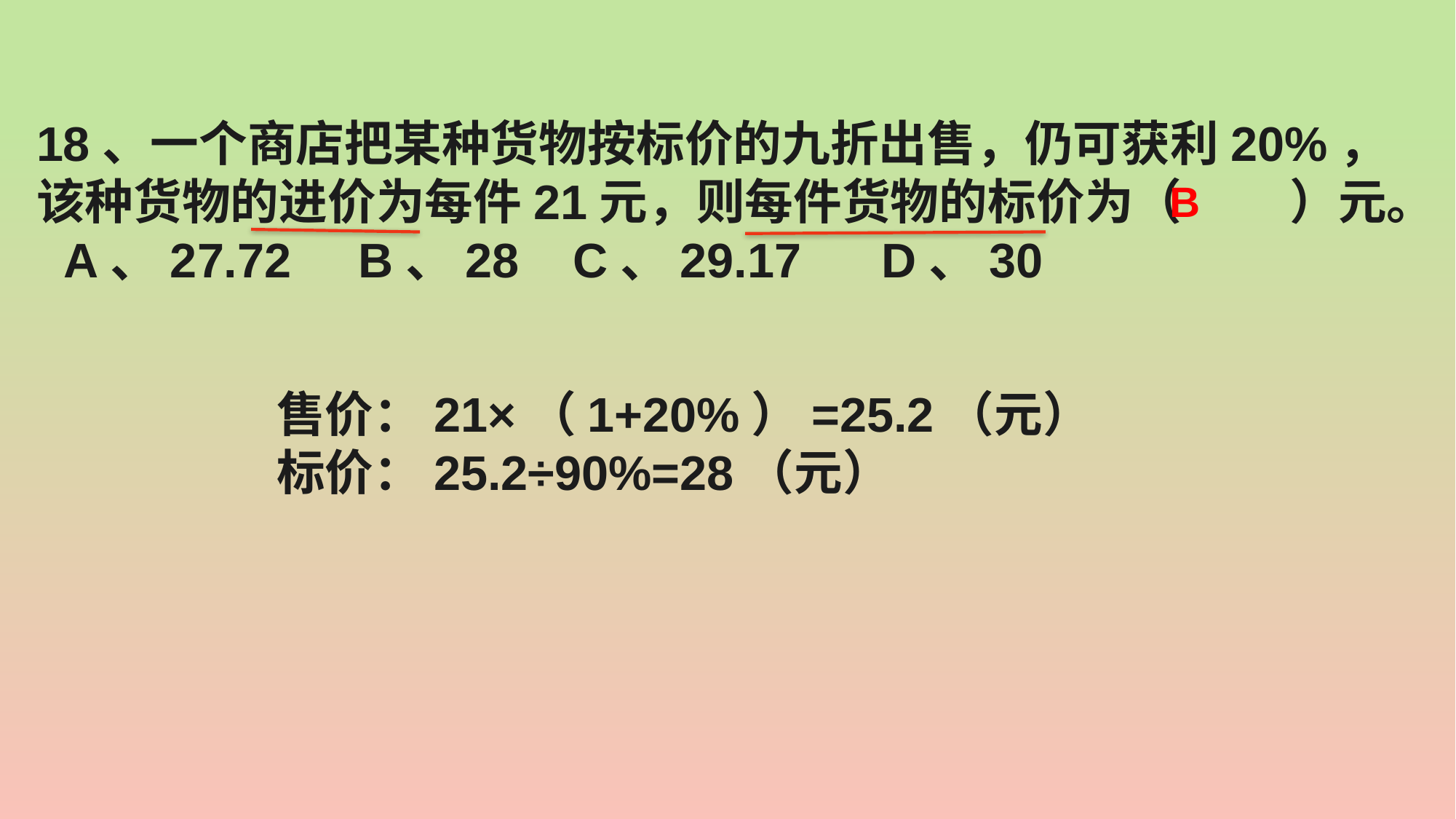

18、一个商店把某种货物按标价的九折出售，仍可获利20%，该种货物的进价为每件21元，则每件货物的标价为（        ）元。
  A、27.72     B、28    C、29.17      D、30
B
售价：21×（1+20%）=25.2（元）
标价：25.2÷90%=28（元）